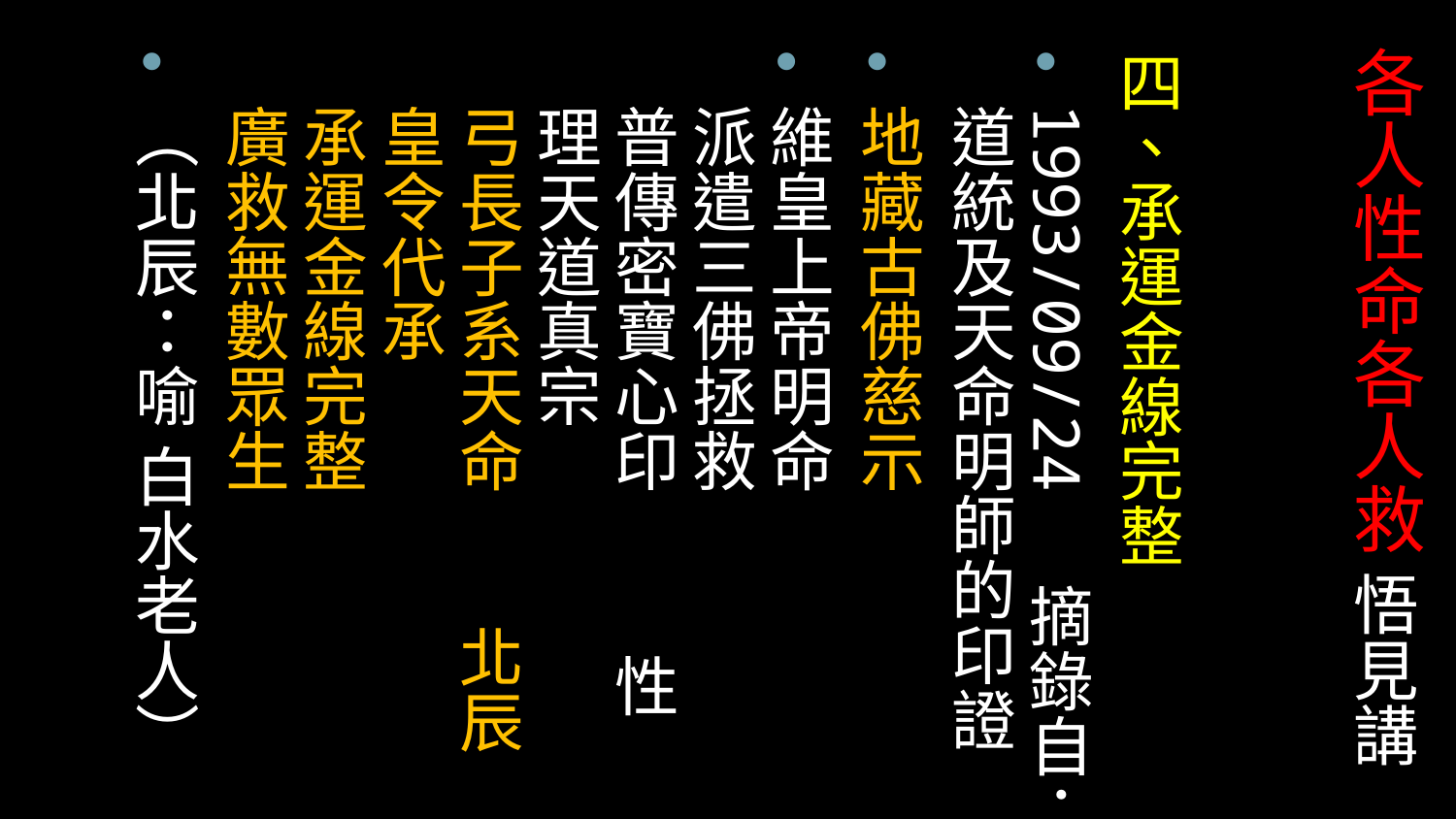

# 各人性命各人救 悟見講
四、承運金線完整
1993/09/24  摘錄自：道統及天命明師的印證
地藏古佛慈示
維皇上帝明命                派遣三佛拯救
普傳密寶心印           性理天道真宗
弓長子系天命         北辰皇令代承
承運金線完整                   廣救無數眾生
（北辰：喻 白水老人）